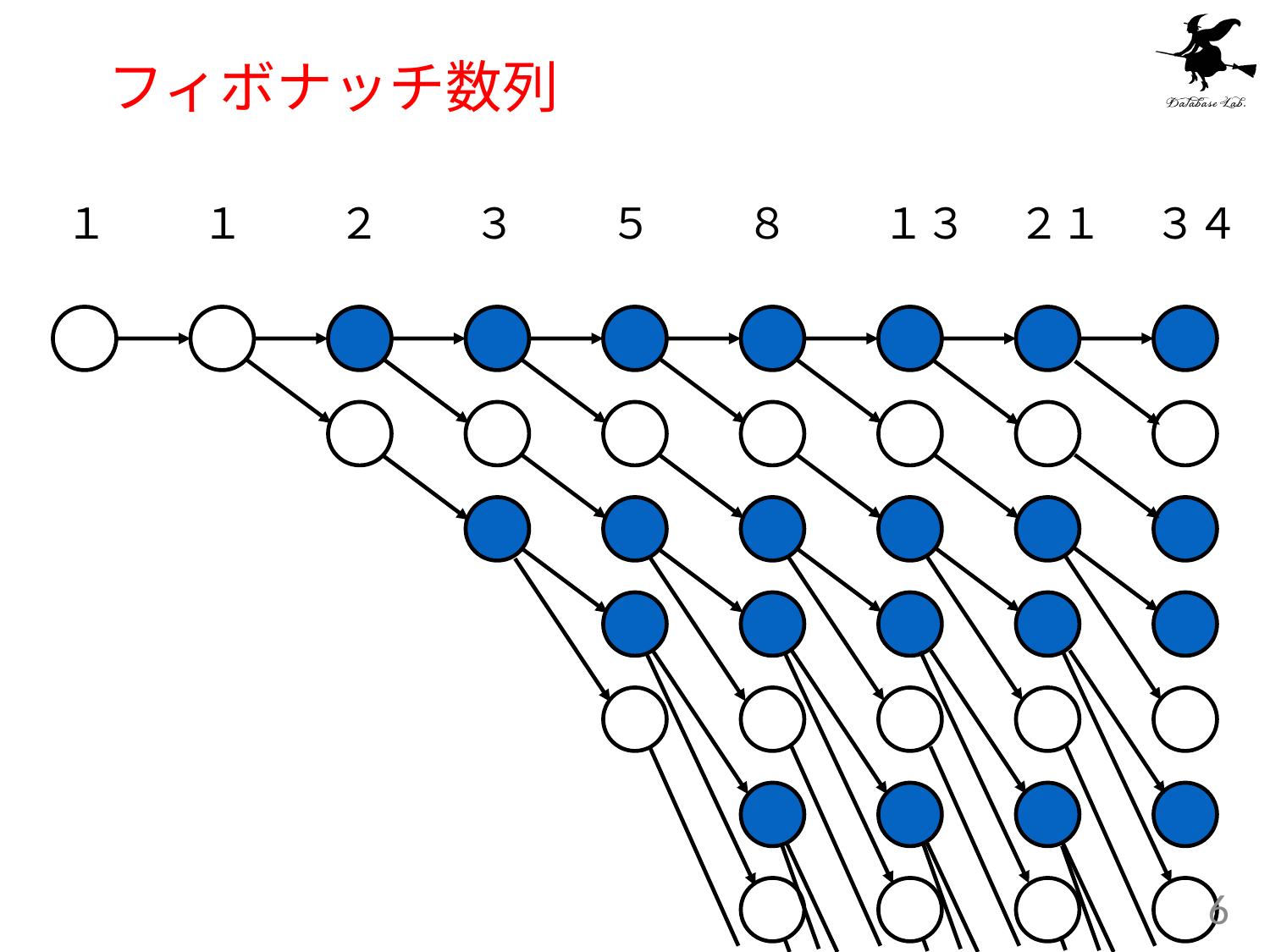

# フィボナッチ数列
１
１
２
３
５
８
１３
２１
３４

6